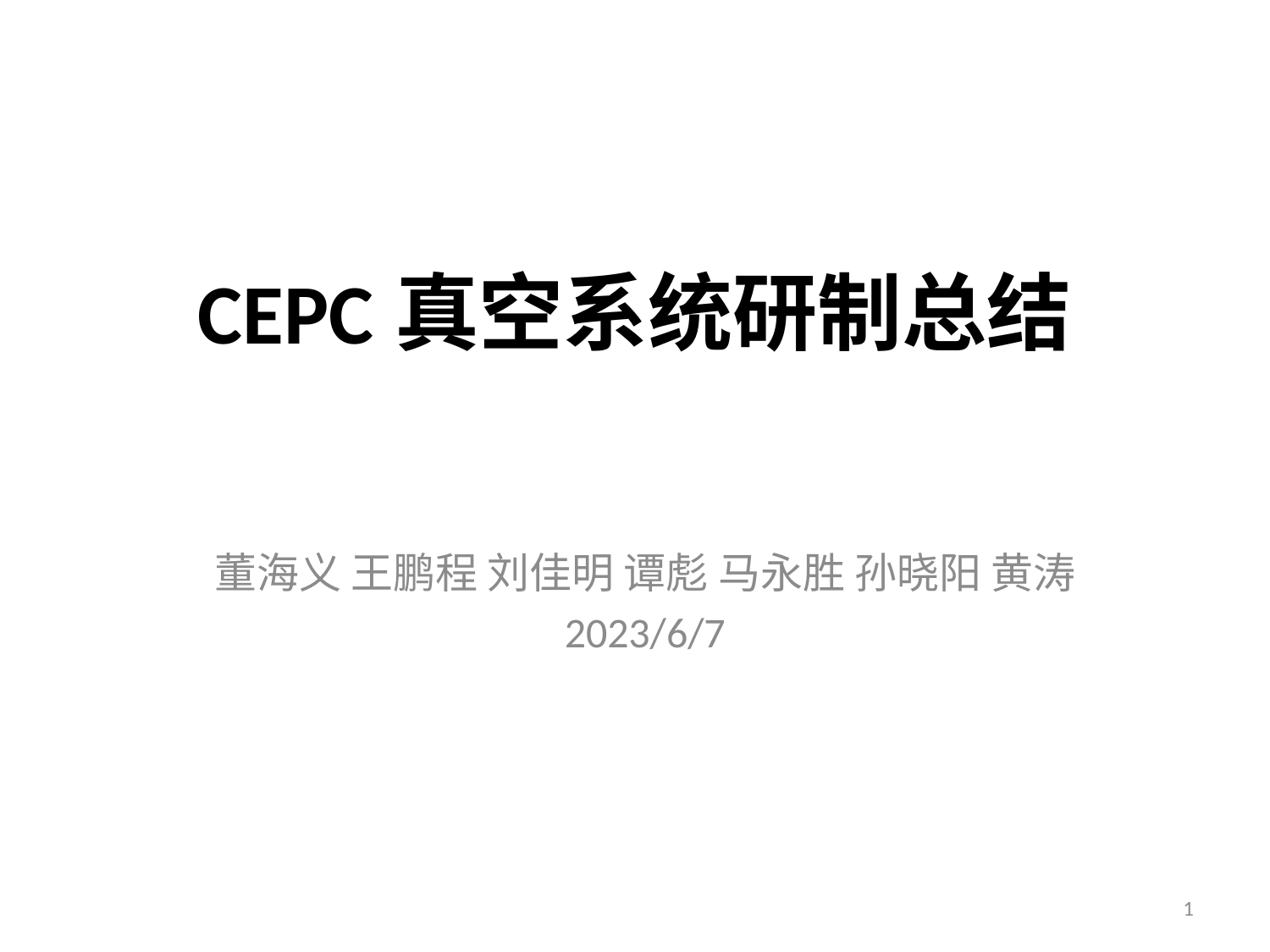

# CEPC真空系统研制总结
董海义 王鹏程 刘佳明 谭彪 马永胜 孙晓阳 黄涛
2023/6/7
1